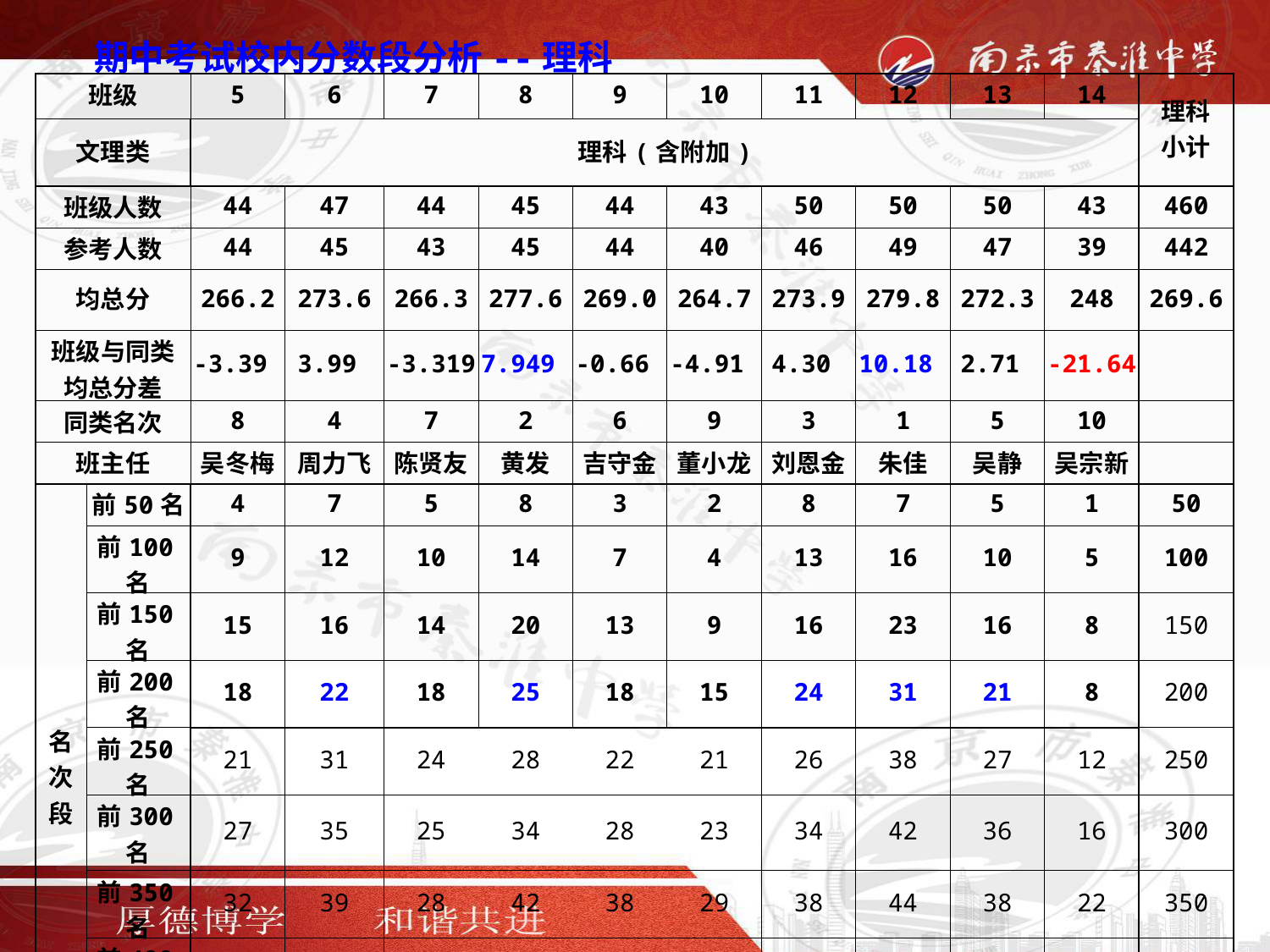

期中考试校内分数段分析--理科
| 班级 |  | 5 | 6 | 7 | 8 | 9 | 10 | 11 | 12 | 13 | 14 | 理科 小计 |
| --- | --- | --- | --- | --- | --- | --- | --- | --- | --- | --- | --- | --- |
| 文理类 |  | 理科(含附加) |  |  |  |  |  |  |  |  |  |  |
| 班级人数 |  | 44 | 47 | 44 | 45 | 44 | 43 | 50 | 50 | 50 | 43 | 460 |
| 参考人数 |  | 44 | 45 | 43 | 45 | 44 | 40 | 46 | 49 | 47 | 39 | 442 |
| 均总分 |  | 266.2 | 273.6 | 266.3 | 277.6 | 269.0 | 264.7 | 273.9 | 279.8 | 272.3 | 248 | 269.6 |
| 班级与同类 均总分差 |  | -3.39 | 3.99 | -3.319 | 7.949 | -0.66 | -4.91 | 4.30 | 10.18 | 2.71 | -21.64 |  |
| 同类名次 |  | 8 | 4 | 7 | 2 | 6 | 9 | 3 | 1 | 5 | 10 |  |
| 班主任 |  | 吴冬梅 | 周力飞 | 陈贤友 | 黄发 | 吉守金 | 董小龙 | 刘恩金 | 朱佳 | 吴静 | 吴宗新 |  |
| 名次段 | 前50名 | 4 | 7 | 5 | 8 | 3 | 2 | 8 | 7 | 5 | 1 | 50 |
|  | 前100名 | 9 | 12 | 10 | 14 | 7 | 4 | 13 | 16 | 10 | 5 | 100 |
|  | 前150名 | 15 | 16 | 14 | 20 | 13 | 9 | 16 | 23 | 16 | 8 | 150 |
|  | 前200名 | 18 | 22 | 18 | 25 | 18 | 15 | 24 | 31 | 21 | 8 | 200 |
|  | 前250名 | 21 | 31 | 24 | 28 | 22 | 21 | 26 | 38 | 27 | 12 | 250 |
|  | 前300名 | 27 | 35 | 25 | 34 | 28 | 23 | 34 | 42 | 36 | 16 | 300 |
|  | 前350名 | 32 | 39 | 28 | 42 | 38 | 29 | 38 | 44 | 38 | 22 | 350 |
|  | 前400名 | 38 | 41 | 35 | 44 | 41 | 36 | 45 | 48 | 44 | 28 | 400 |
|  | 前450名 | 44 | 45 | 43 | 45 | 44 | 40 | 46 | 49 | 47 | 39 | 442 |